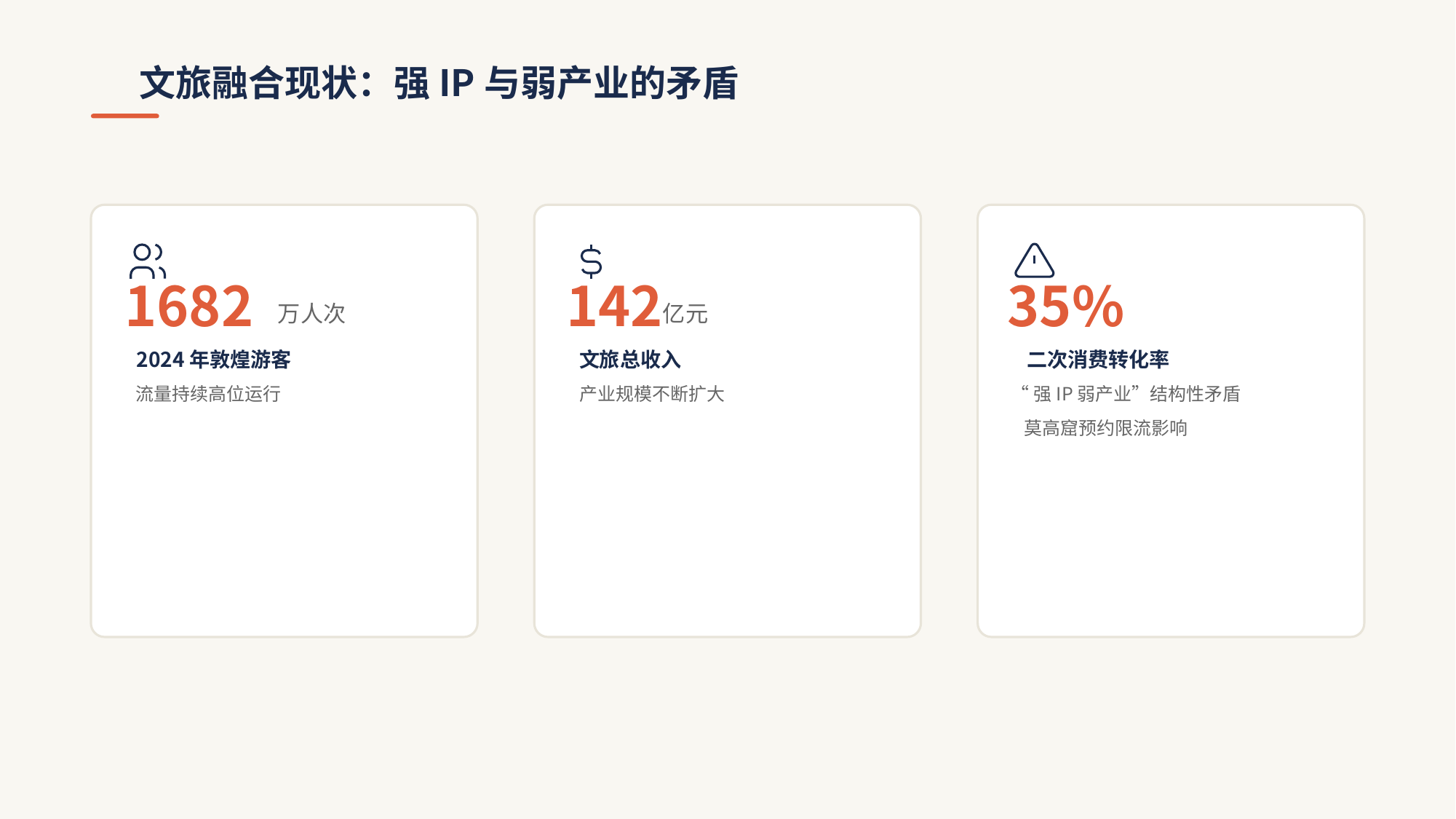

文旅融合现状：强IP与弱产业的矛盾

1682
万人次
2024年敦煌游客
流量持续高位运行

142
亿元
文旅总收入
产业规模不断扩大

35%
二次消费转化率
“强IP弱产业”结构性矛盾
莫高窟预约限流影响